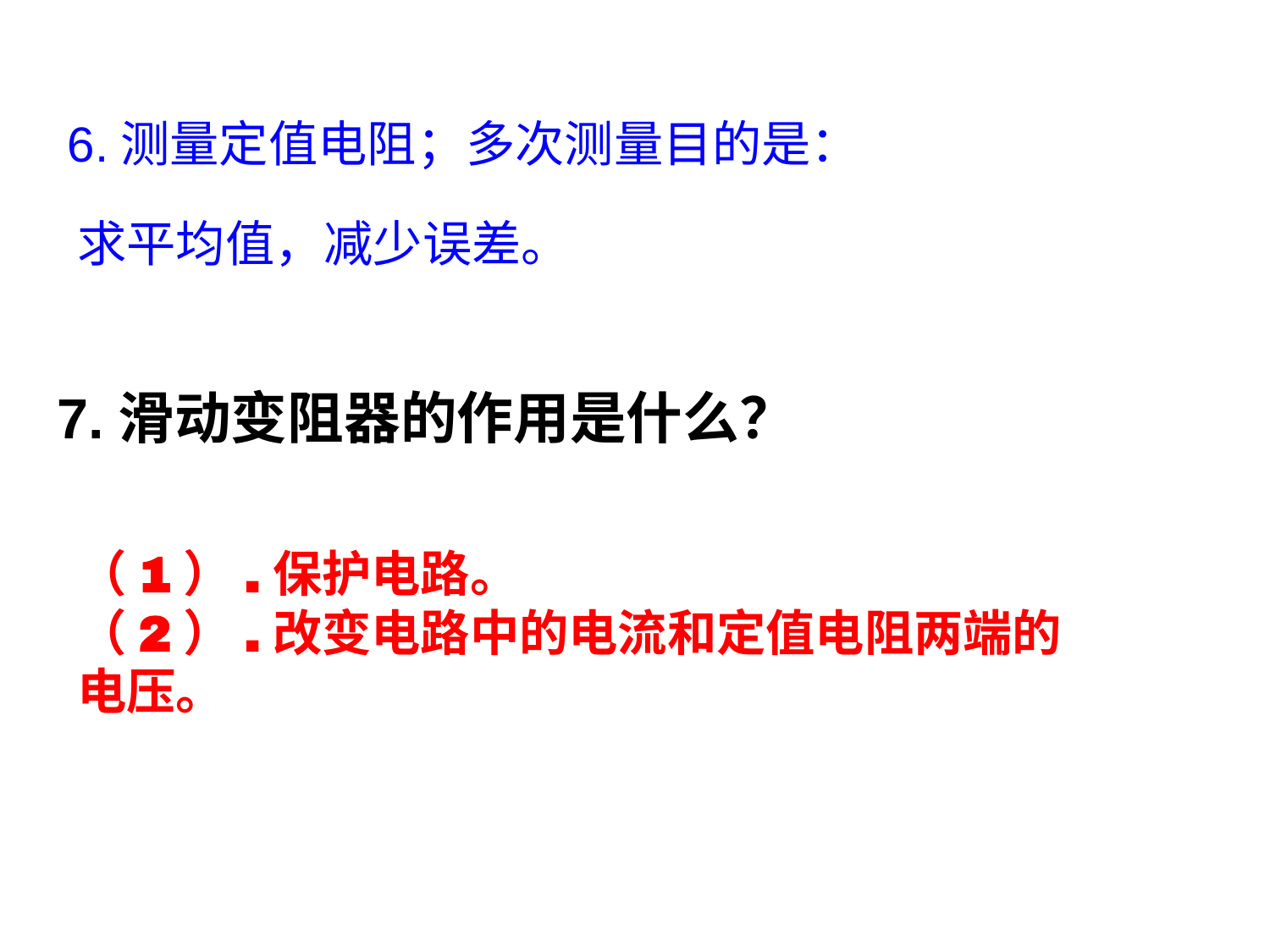

6.测量定值电阻；多次测量目的是：
求平均值，减少误差。
7.滑动变阻器的作用是什么？
（1）.保护电路。
（2）.改变电路中的电流和定值电阻两端的电压。